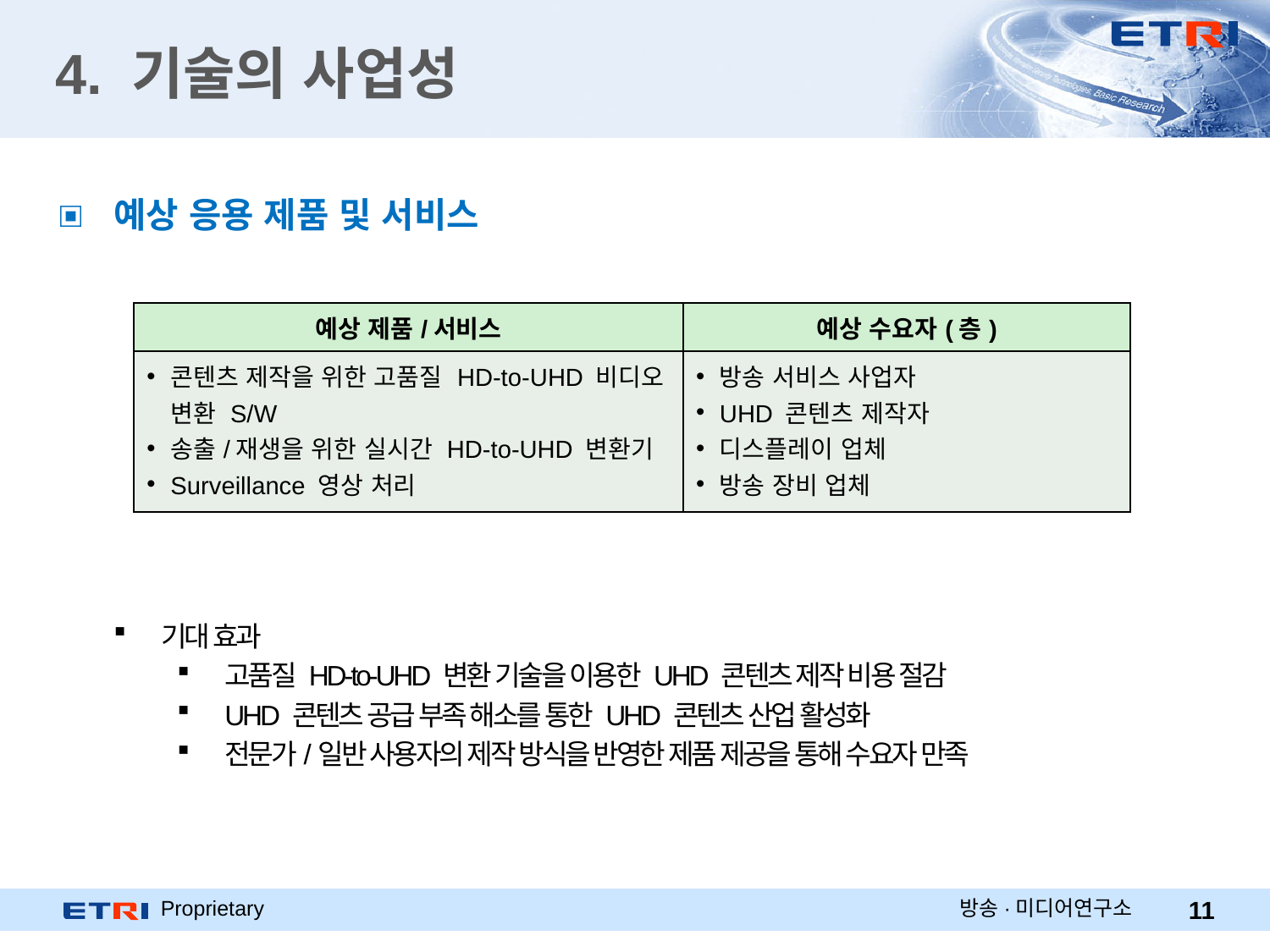

# 4. 기술의 사업성
 예상 응용 제품 및 서비스

| 예상 제품/서비스 | 예상 수요자(층) |
| --- | --- |
| 콘텐츠 제작을 위한 고품질 HD-to-UHD 비디오 변환 S/W 송출/재생을 위한 실시간 HD-to-UHD 변환기 Surveillance 영상 처리 | 방송 서비스 사업자 UHD 콘텐츠 제작자 디스플레이 업체 방송 장비 업체 |
기대 효과
고품질 HD-to-UHD 변환 기술을 이용한 UHD 콘텐츠 제작 비용 절감
UHD 콘텐츠 공급 부족 해소를 통한 UHD 콘텐츠 산업 활성화
전문가/일반 사용자의 제작 방식을 반영한 제품 제공을 통해 수요자 만족
방송·미디어연구소
11